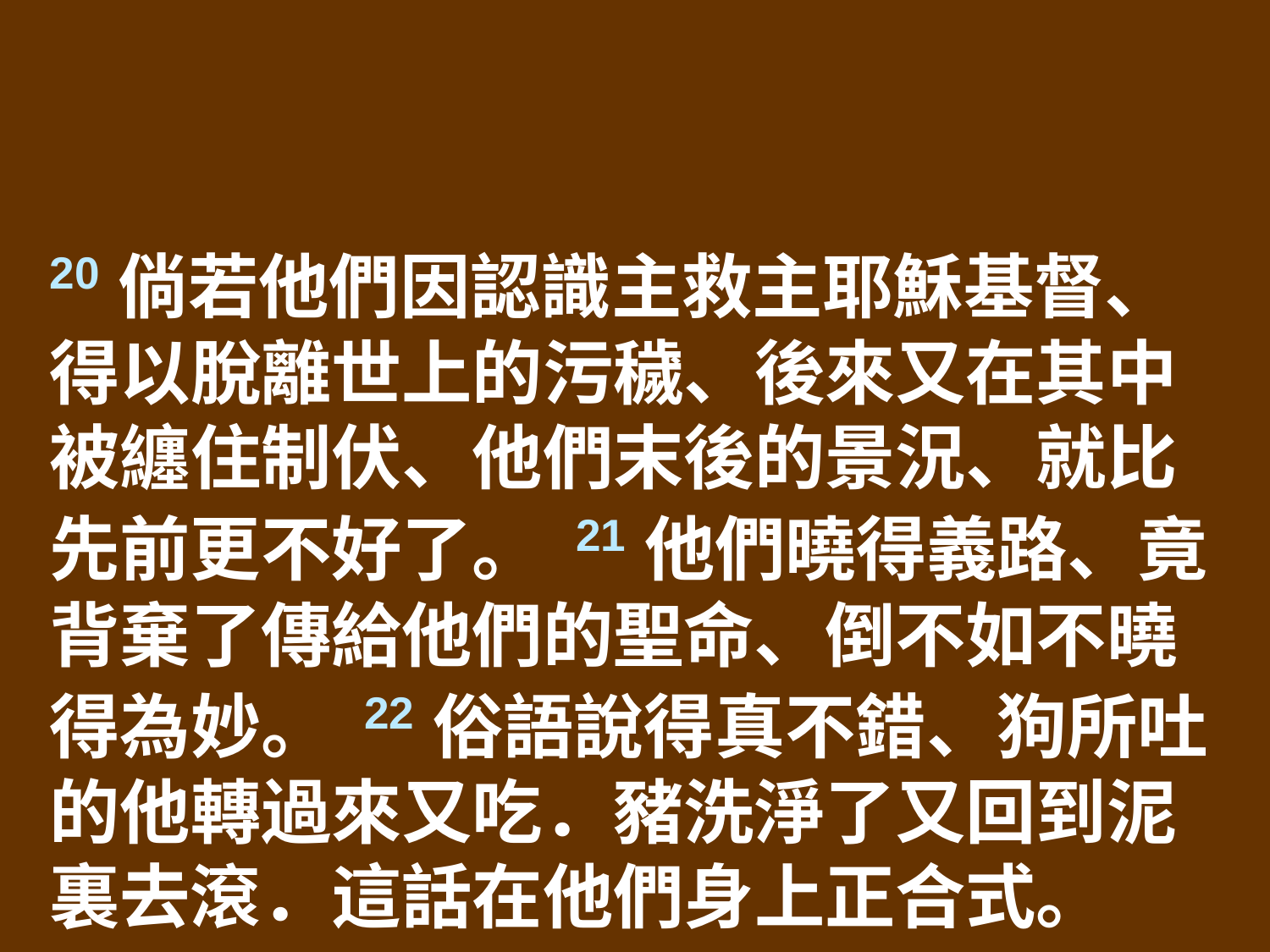

20倘若他們因認識主救主耶穌基督、得以脫離世上的污穢、後來又在其中被纏住制伏、他們末後的景況、就比先前更不好了。 21他們曉得義路、竟背棄了傳給他們的聖命、倒不如不曉得為妙。 22俗語說得真不錯、狗所吐的他轉過來又吃．豬洗淨了又回到泥裏去滾．這話在他們身上正合式。